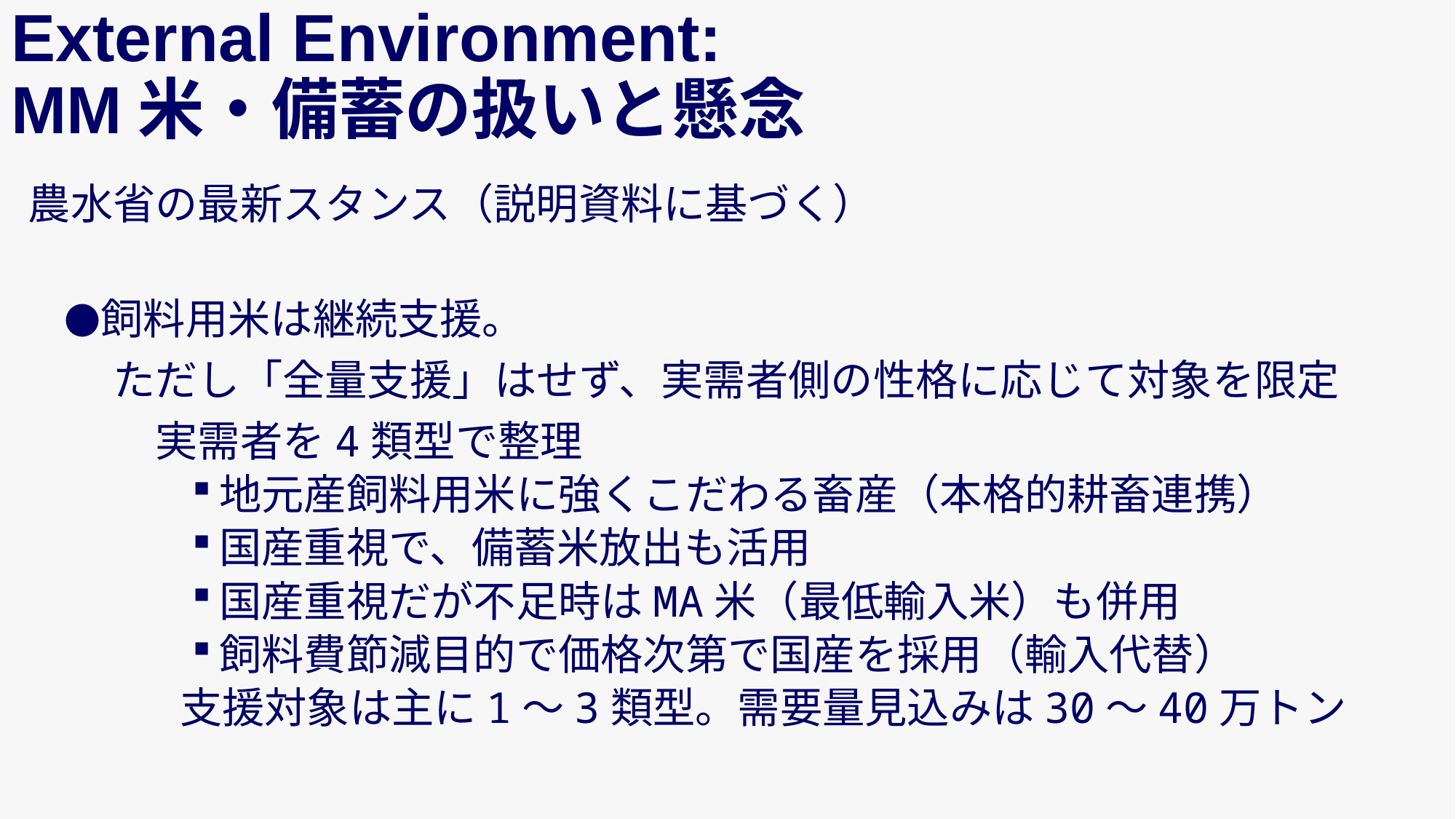

# External Environment: MM米・備蓄の扱いと懸念
農水省の最新スタンス（説明資料に基づく）

　●飼料用米は継続支援。
　　ただし「全量支援」はせず、実需者側の性格に応じて対象を限定
　　　実需者を4類型で整理
地元産飼料用米に強くこだわる畜産（本格的耕畜連携）
国産重視で、備蓄米放出も活用
国産重視だが不足時はMA米（最低輸入米）も併用
飼料費節減目的で価格次第で国産を採用（輸入代替）
　支援対象は主に1～3類型。需要量見込みは30～40万トン